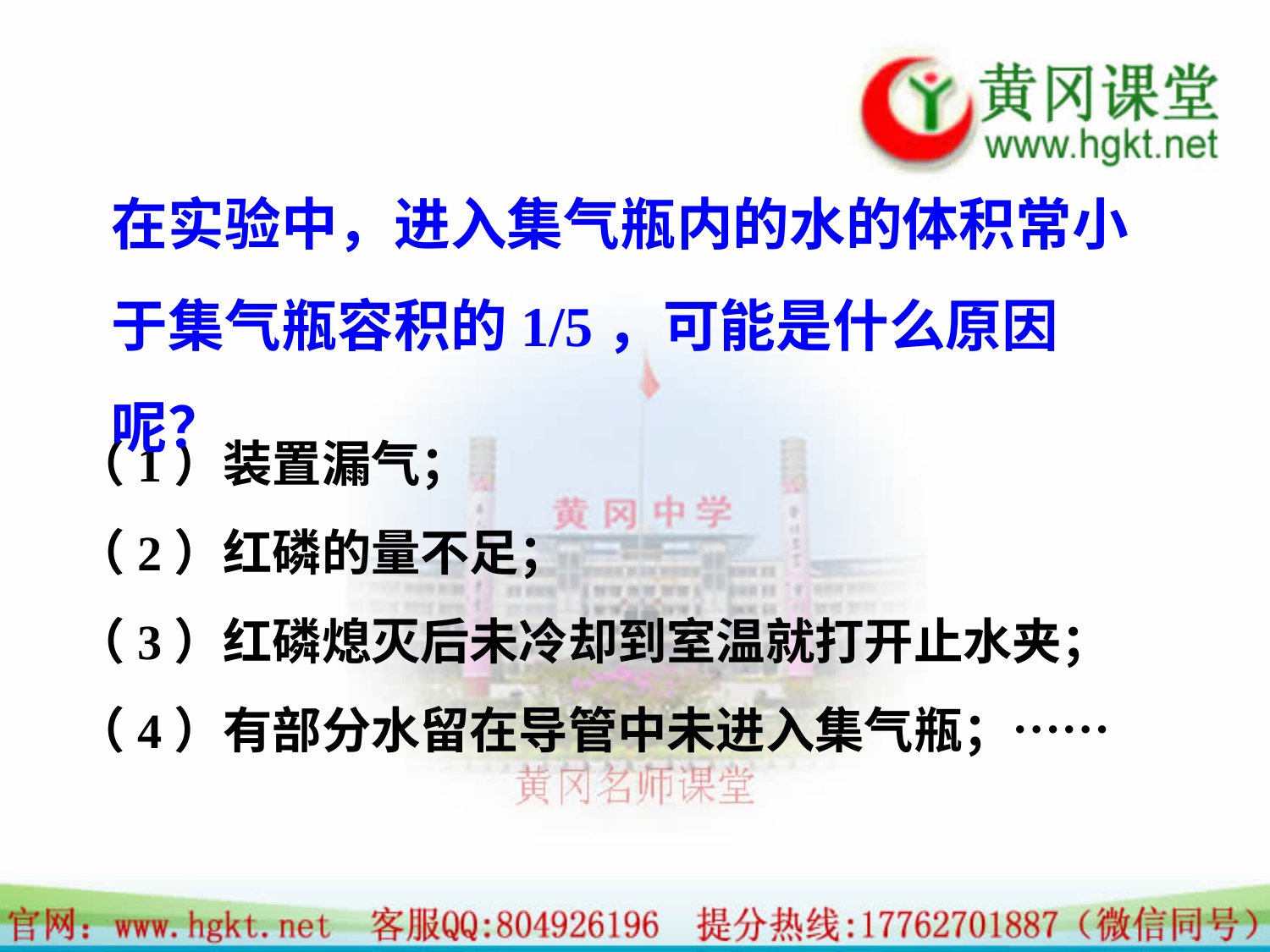

在实验中，进入集气瓶内的水的体积常小于集气瓶容积的1/5，可能是什么原因呢？
（1）装置漏气；
（2）红磷的量不足；
（3）红磷熄灭后未冷却到室温就打开止水夹；
（4）有部分水留在导管中未进入集气瓶；……